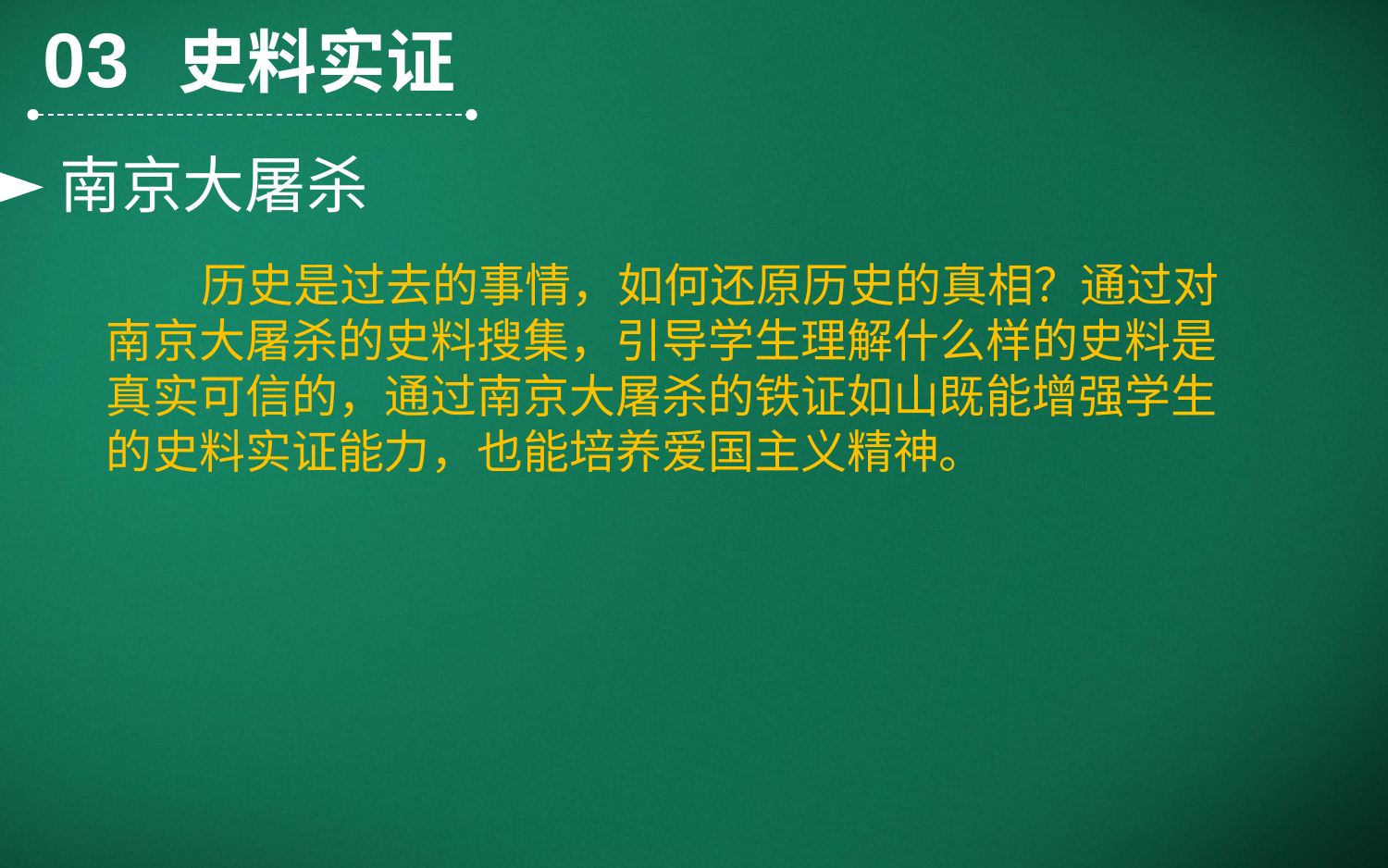

03  史料实证
南京大屠杀

        历史是过去的事情，如何还原历史的真相？通过对南京大屠杀的史料搜集，引导学生理解什么样的史料是真实可信的，通过南京大屠杀的铁证如山既能增强学生的史料实证能力，也能培养爱国主义精神。